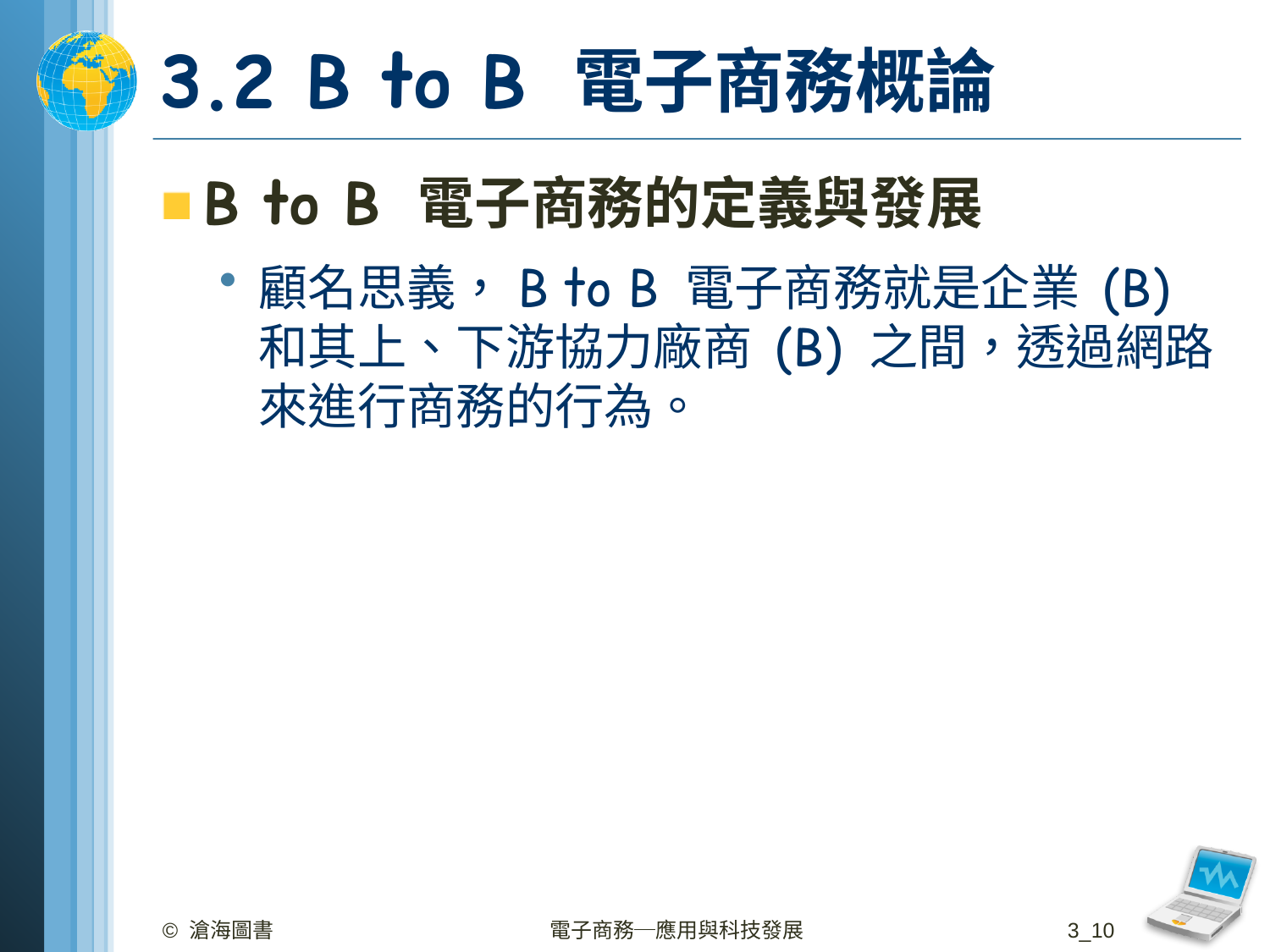

# 3.2 B to B 電子商務概論
B to B 電子商務的定義與發展
顧名思義，B to B 電子商務就是企業 (B) 和其上、下游協力廠商 (B) 之間，透過網路來進行商務的行為。
© 滄海圖書
電子商務─應用與科技發展
3_10